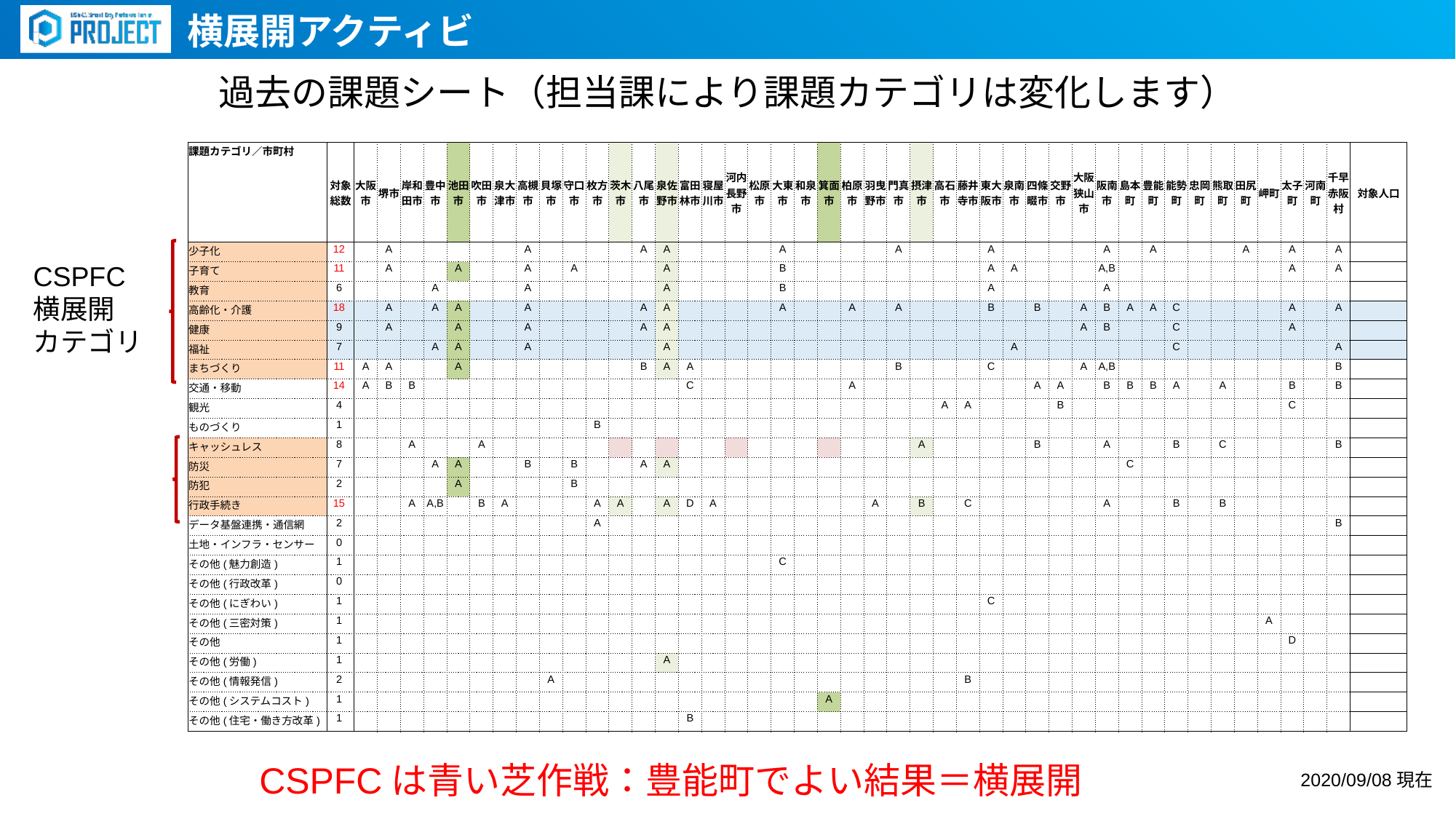

横展開アクティビ
過去の課題シート（担当課により課題カテゴリは変化します）
| 課題カテゴリ／市町村 | 対象総数 | 大阪市 | 堺市 | 岸和田市 | 豊中市 | 池田市 | 吹田市 | 泉大津市 | 高槻市 | 貝塚市 | 守口市 | 枚方市 | 茨木市 | 八尾市 | 泉佐野市 | 富田林市 | 寝屋川市 | 河内長野市 | 松原市 | 大東市 | 和泉市 | 箕面市 | 柏原市 | 羽曳野市 | 門真市 | 摂津市 | 高石市 | 藤井寺市 | 東大阪市 | 泉南市 | 四條畷市 | 交野市 | 大阪狭山市 | 阪南市 | 島本町 | 豊能町 | 能勢町 | 忠岡町 | 熊取町 | 田尻町 | 岬町 | 太子町 | 河南町 | 千早赤阪村 | 対象人口 |
| --- | --- | --- | --- | --- | --- | --- | --- | --- | --- | --- | --- | --- | --- | --- | --- | --- | --- | --- | --- | --- | --- | --- | --- | --- | --- | --- | --- | --- | --- | --- | --- | --- | --- | --- | --- | --- | --- | --- | --- | --- | --- | --- | --- | --- | --- |
| 少子化 | 12 |  | A |  |  |  |  |  | A |  |  |  |  | A | A |  |  |  |  | A |  |  |  |  | A |  |  |  | A |  |  |  |  | A |  | A |  |  |  | A |  | A |  | A |  |
| 子育て | 11 |  | A |  |  | A |  |  | A |  | A |  |  |  | A |  |  |  |  | B |  |  |  |  |  |  |  |  | A | A |  |  |  | A,B |  |  |  |  |  |  |  | A |  | A |  |
| 教育 | 6 |  |  |  | A |  |  |  | A |  |  |  |  |  | A |  |  |  |  | B |  |  |  |  |  |  |  |  | A |  |  |  |  | A |  |  |  |  |  |  |  |  |  |  |  |
| 高齢化・介護 | 18 |  | A |  | A | A |  |  | A |  |  |  |  | A | A |  |  |  |  | A |  |  | A |  | A |  |  |  | B |  | B |  | A | B | A | A | C |  |  |  |  | A |  | A |  |
| 健康 | 9 |  | A |  |  | A |  |  | A |  |  |  |  | A | A |  |  |  |  |  |  |  |  |  |  |  |  |  |  |  |  |  | A | B |  |  | C |  |  |  |  | A |  |  |  |
| 福祉 | 7 |  |  |  | A | A |  |  | A |  |  |  |  |  | A |  |  |  |  |  |  |  |  |  |  |  |  |  |  | A |  |  |  |  |  |  | C |  |  |  |  |  |  | A |  |
| まちづくり | 11 | A | A |  |  | A |  |  |  |  |  |  |  | B | A | A |  |  |  |  |  |  |  |  | B |  |  |  | C |  |  |  | A | A,B |  |  |  |  |  |  |  |  |  | B |  |
| 交通・移動 | 14 | A | B | B |  |  |  |  |  |  |  |  |  |  |  | C |  |  |  |  |  |  | A |  |  |  |  |  |  |  | A | A |  | B | B | B | A |  | A |  |  | B |  | B |  |
| 観光 | 4 |  |  |  |  |  |  |  |  |  |  |  |  |  |  |  |  |  |  |  |  |  |  |  |  |  | A | A |  |  |  | B |  |  |  |  |  |  |  |  |  | C |  |  |  |
| ものづくり | 1 |  |  |  |  |  |  |  |  |  |  | B |  |  |  |  |  |  |  |  |  |  |  |  |  |  |  |  |  |  |  |  |  |  |  |  |  |  |  |  |  |  |  |  |  |
| キャッシュレス | 8 |  |  | A |  |  | A |  |  |  |  |  |  |  |  |  |  |  |  |  |  |  |  |  |  | A |  |  |  |  | B |  |  | A |  |  | B |  | C |  |  |  |  | B |  |
| 防災 | 7 |  |  |  | A | A |  |  | B |  | B |  |  | A | A |  |  |  |  |  |  |  |  |  |  |  |  |  |  |  |  |  |  |  | C |  |  |  |  |  |  |  |  |  |  |
| 防犯 | 2 |  |  |  |  | A |  |  |  |  | B |  |  |  |  |  |  |  |  |  |  |  |  |  |  |  |  |  |  |  |  |  |  |  |  |  |  |  |  |  |  |  |  |  |  |
| 行政手続き | 15 |  |  | A | A,B |  | B | A |  |  |  | A | A |  | A | D | A |  |  |  |  |  |  | A |  | B |  | C |  |  |  |  |  | A |  |  | B |  | B |  |  |  |  |  |  |
| データ基盤連携・通信網 | 2 |  |  |  |  |  |  |  |  |  |  | A |  |  |  |  |  |  |  |  |  |  |  |  |  |  |  |  |  |  |  |  |  |  |  |  |  |  |  |  |  |  |  | B |  |
| 土地・インフラ・センサー | 0 |  |  |  |  |  |  |  |  |  |  |  |  |  |  |  |  |  |  |  |  |  |  |  |  |  |  |  |  |  |  |  |  |  |  |  |  |  |  |  |  |  |  |  |  |
| その他(魅力創造) | 1 |  |  |  |  |  |  |  |  |  |  |  |  |  |  |  |  |  |  | C |  |  |  |  |  |  |  |  |  |  |  |  |  |  |  |  |  |  |  |  |  |  |  |  |  |
| その他(行政改革) | 0 |  |  |  |  |  |  |  |  |  |  |  |  |  |  |  |  |  |  |  |  |  |  |  |  |  |  |  |  |  |  |  |  |  |  |  |  |  |  |  |  |  |  |  |  |
| その他(にぎわい) | 1 |  |  |  |  |  |  |  |  |  |  |  |  |  |  |  |  |  |  |  |  |  |  |  |  |  |  |  | C |  |  |  |  |  |  |  |  |  |  |  |  |  |  |  |  |
| その他(三密対策) | 1 |  |  |  |  |  |  |  |  |  |  |  |  |  |  |  |  |  |  |  |  |  |  |  |  |  |  |  |  |  |  |  |  |  |  |  |  |  |  |  | A |  |  |  |  |
| その他 | 1 |  |  |  |  |  |  |  |  |  |  |  |  |  |  |  |  |  |  |  |  |  |  |  |  |  |  |  |  |  |  |  |  |  |  |  |  |  |  |  |  | D |  |  |  |
| その他(労働) | 1 |  |  |  |  |  |  |  |  |  |  |  |  |  | A |  |  |  |  |  |  |  |  |  |  |  |  |  |  |  |  |  |  |  |  |  |  |  |  |  |  |  |  |  |  |
| その他(情報発信) | 2 |  |  |  |  |  |  |  |  | A |  |  |  |  |  |  |  |  |  |  |  |  |  |  |  |  |  | B |  |  |  |  |  |  |  |  |  |  |  |  |  |  |  |  |  |
| その他(システムコスト) | 1 |  |  |  |  |  |  |  |  |  |  |  |  |  |  |  |  |  |  |  |  | A |  |  |  |  |  |  |  |  |  |  |  |  |  |  |  |  |  |  |  |  |  |  |  |
| その他(住宅・働き方改革) | 1 |  |  |  |  |  |  |  |  |  |  |  |  |  |  | B |  |  |  |  |  |  |  |  |  |  |  |  |  |  |  |  |  |  |  |  |  |  |  |  |  |  |  |  |  |

CSPFC
横展開
カテゴリ

CSPFCは青い芝作戦：豊能町でよい結果＝横展開
2020/09/08現在